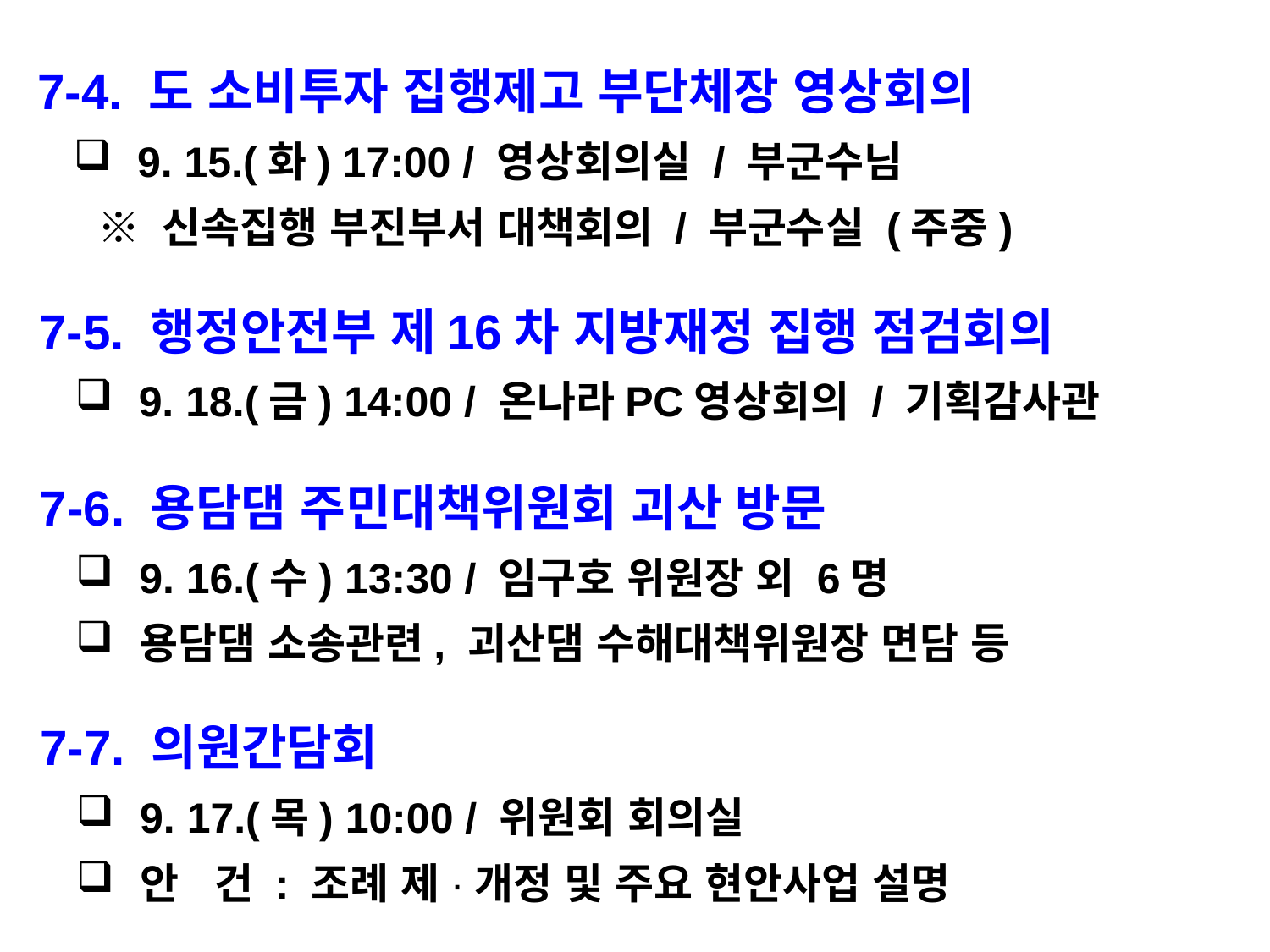

7-4. 도 소비투자 집행제고 부단체장 영상회의
9. 15.(화) 17:00 / 영상회의실 / 부군수님
  ※ 신속집행 부진부서 대책회의 / 부군수실 (주중)
  7-5. 행정안전부 제16차 지방재정 집행 점검회의
9. 18.(금) 14:00 / 온나라PC영상회의 / 기획감사관

  7-6. 용담댐 주민대책위원회 괴산 방문
9. 16.(수) 13:30 / 임구호 위원장 외 6명
용담댐 소송관련, 괴산댐 수해대책위원장 면담 등

  7-7. 의원간담회
9. 17.(목) 10:00 / 위원회 회의실
안   건 : 조례 제·개정 및 주요 현안사업 설명